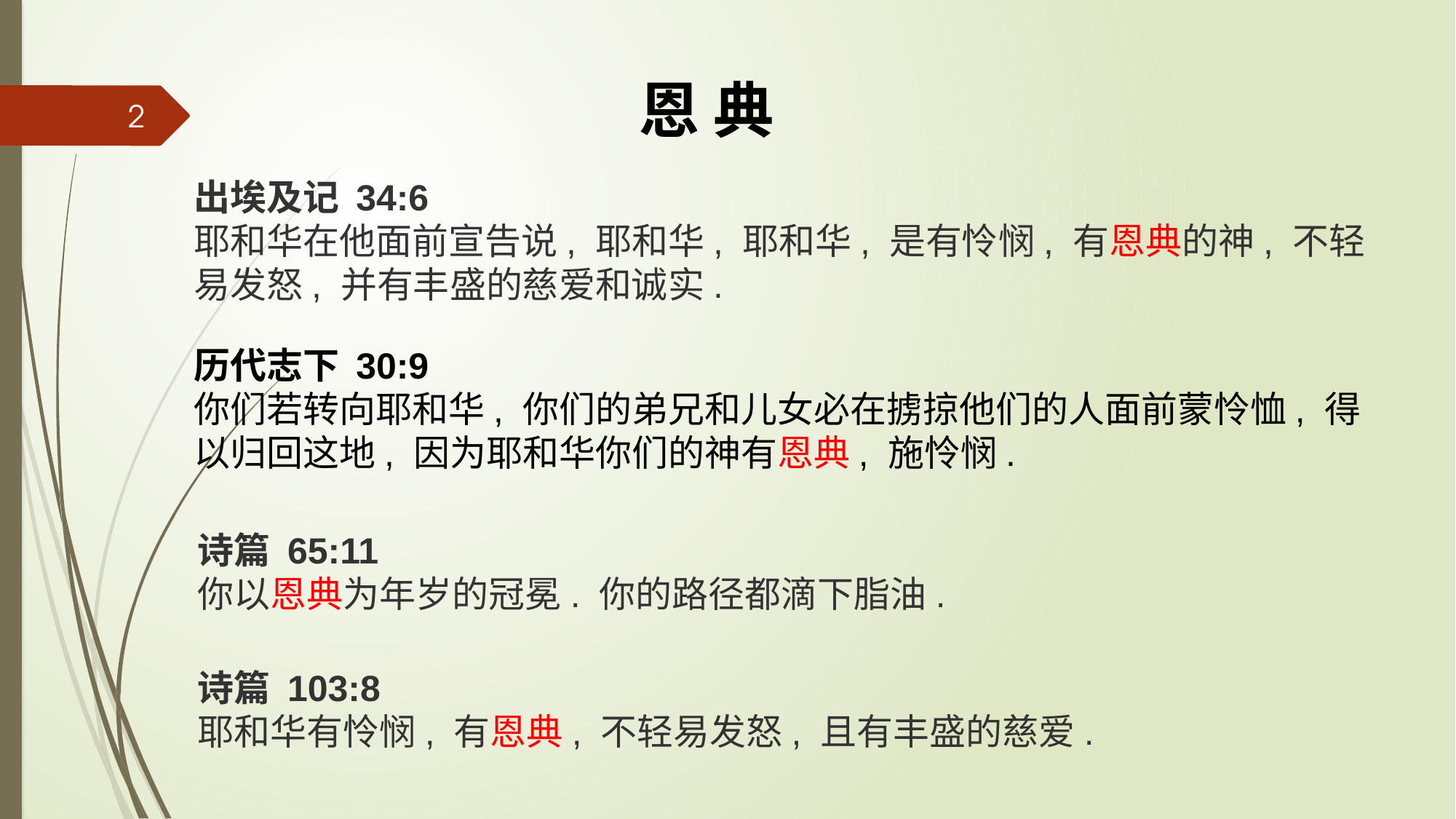

恩 典
2
出埃及记 34:6 
耶和华在他面前宣告说, 耶和华, 耶和华, 是有怜悯, 有恩典的神, 不轻易发怒, 并有丰盛的慈爱和诚实.
历代志下 30:9 
你们若转向耶和华, 你们的弟兄和儿女必在掳掠他们的人面前蒙怜恤, 得以归回这地, 因为耶和华你们的神有恩典, 施怜悯.
诗篇 65:11 
你以恩典为年岁的冠冕. 你的路径都滴下脂油.
诗篇 103:8 
耶和华有怜悯, 有恩典, 不轻易发怒, 且有丰盛的慈爱.